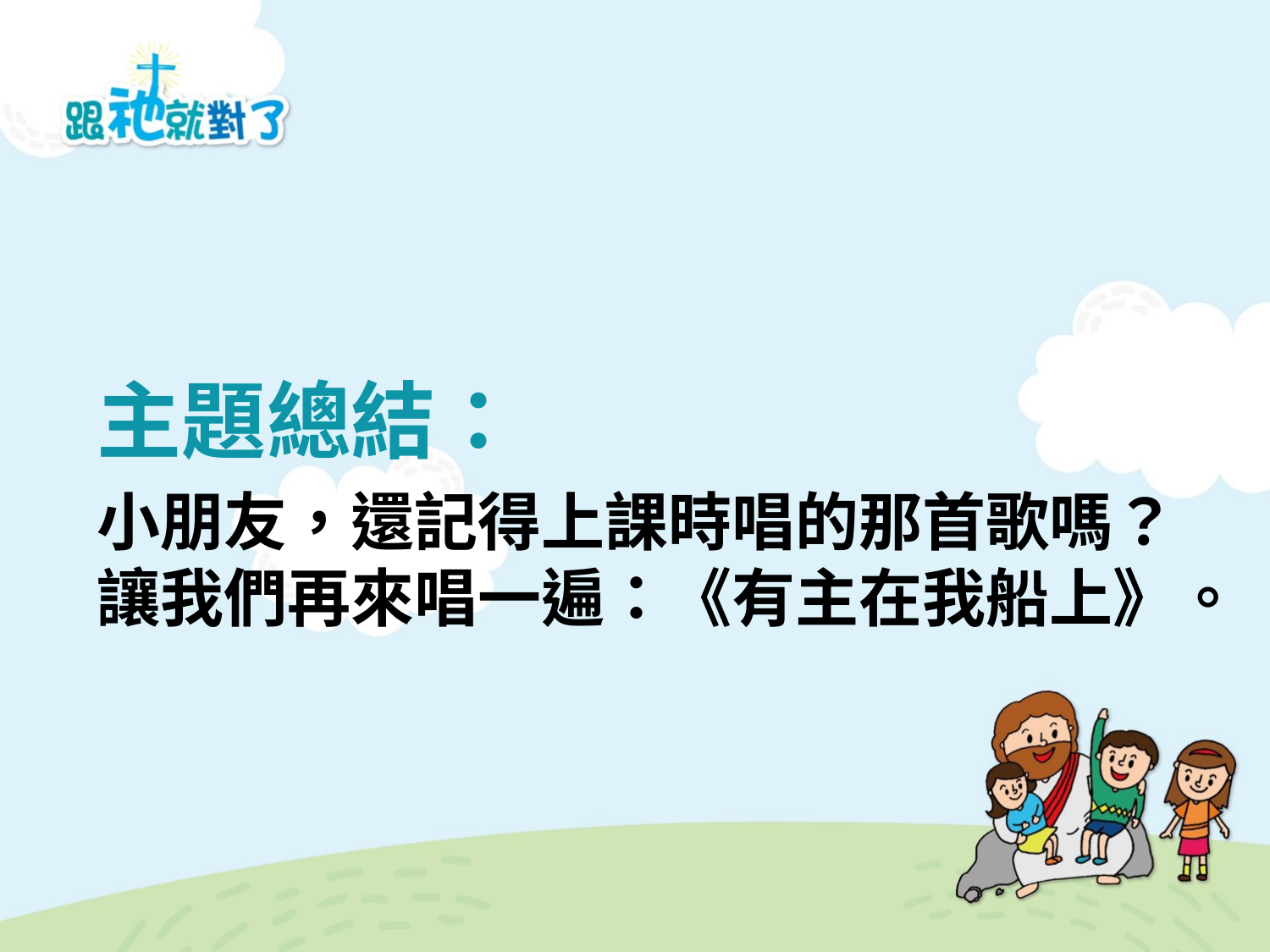

主題總結：
小朋友，還記得上課時唱的那首歌嗎？讓我們再來唱一遍：《有主在我船上》。